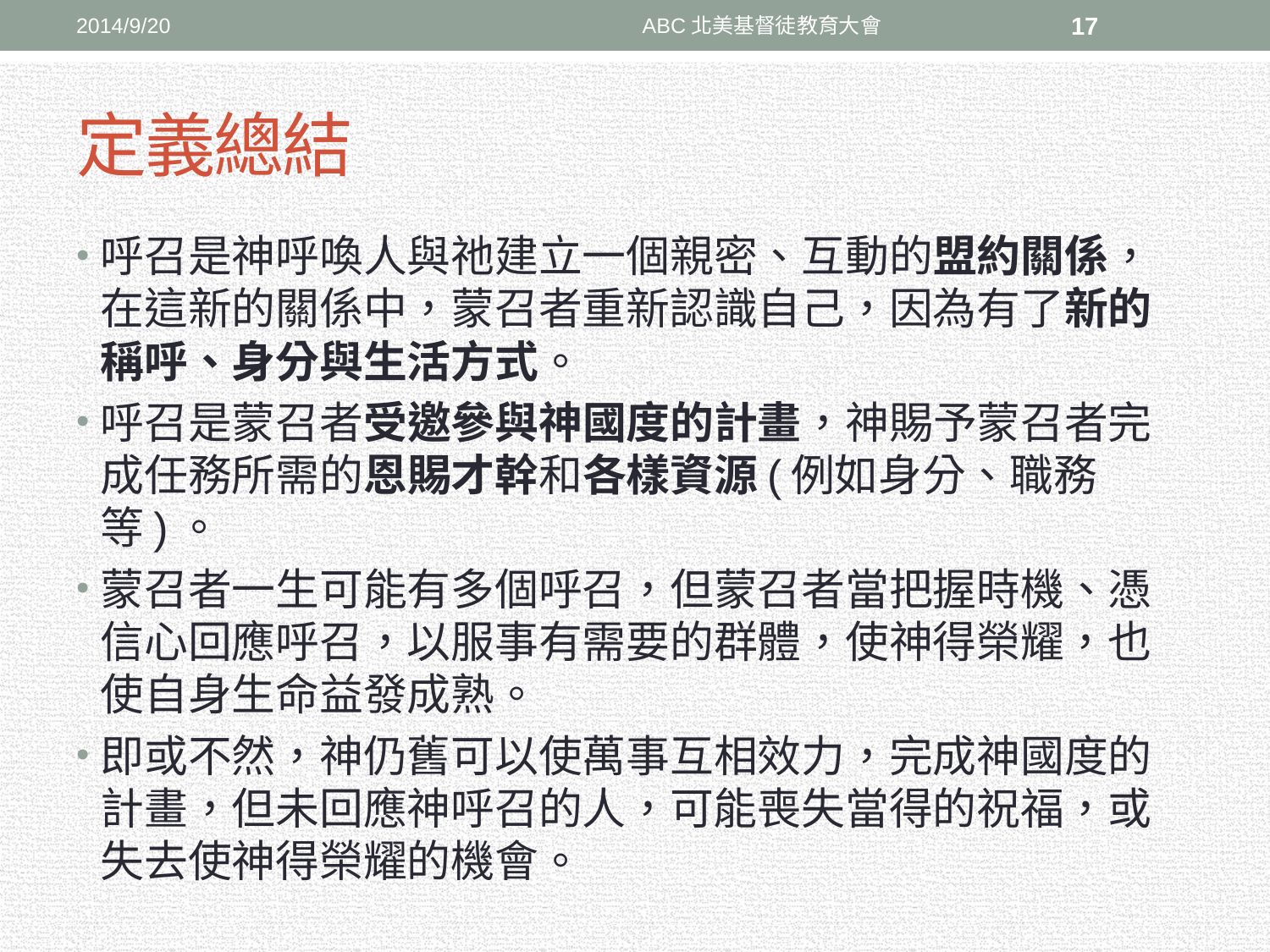

2014/9/20
ABC北美基督徒教育大會
17
# 定義總結
呼召是神呼喚人與祂建立一個親密、互動的盟約關係，在這新的關係中，蒙召者重新認識自己，因為有了新的稱呼、身分與生活方式。
呼召是蒙召者受邀參與神國度的計畫，神賜予蒙召者完成任務所需的恩賜才幹和各樣資源(例如身分、職務等)。
蒙召者一生可能有多個呼召，但蒙召者當把握時機、憑信心回應呼召，以服事有需要的群體，使神得榮耀，也使自身生命益發成熟。
即或不然，神仍舊可以使萬事互相效力，完成神國度的計畫，但未回應神呼召的人，可能喪失當得的祝福，或失去使神得榮耀的機會。